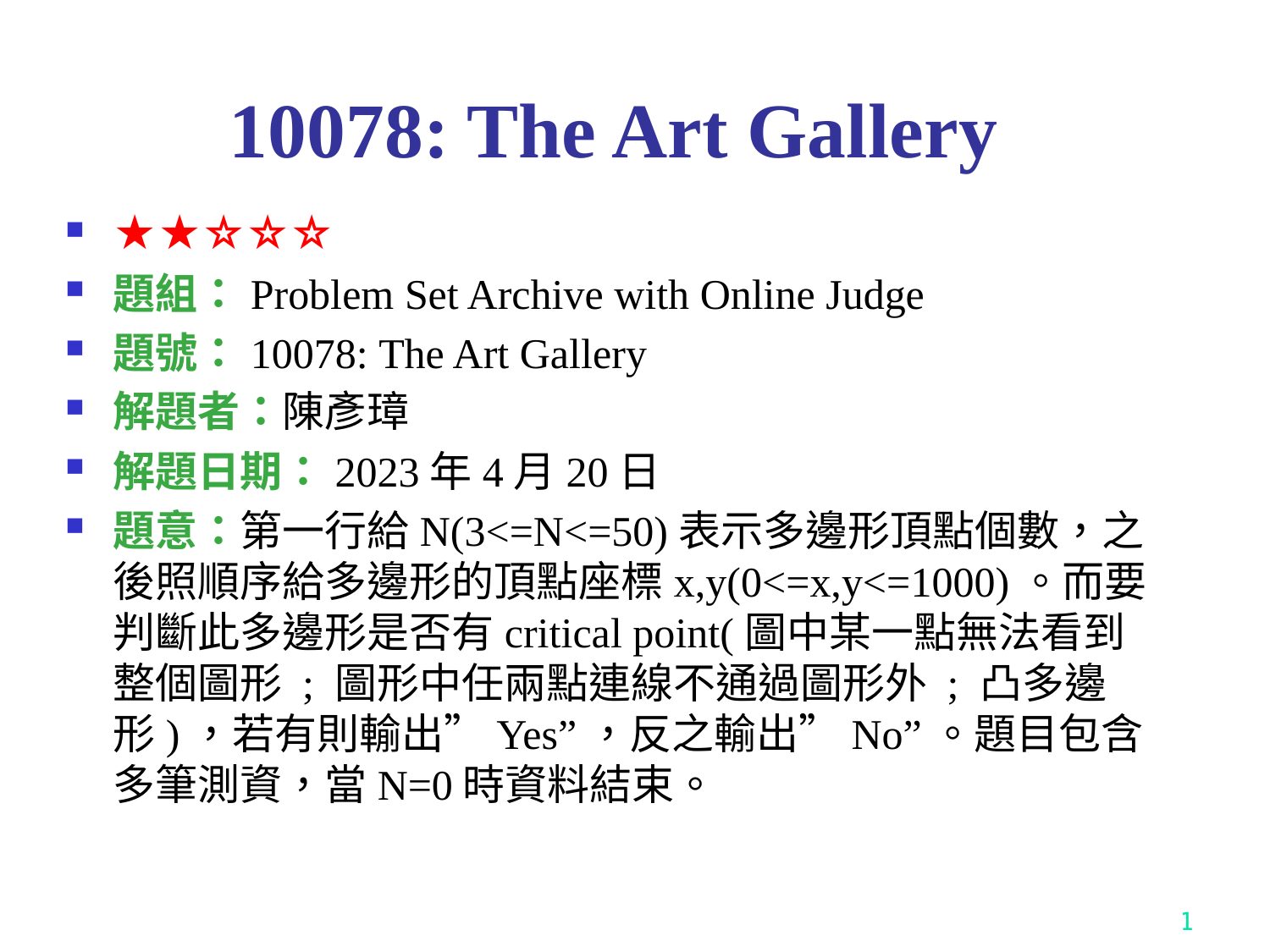

# 10078: The Art Gallery
★★☆☆☆
題組：Problem Set Archive with Online Judge
題號：10078: The Art Gallery
解題者：陳彥璋
解題日期：2023年4月20日
題意：第一行給N(3<=N<=50)表示多邊形頂點個數，之後照順序給多邊形的頂點座標x,y(0<=x,y<=1000)。而要判斷此多邊形是否有critical point(圖中某一點無法看到整個圖形 ; 圖形中任兩點連線不通過圖形外 ; 凸多邊形)，若有則輸出”Yes”，反之輸出”No”。題目包含多筆測資，當N=0時資料結束。
1